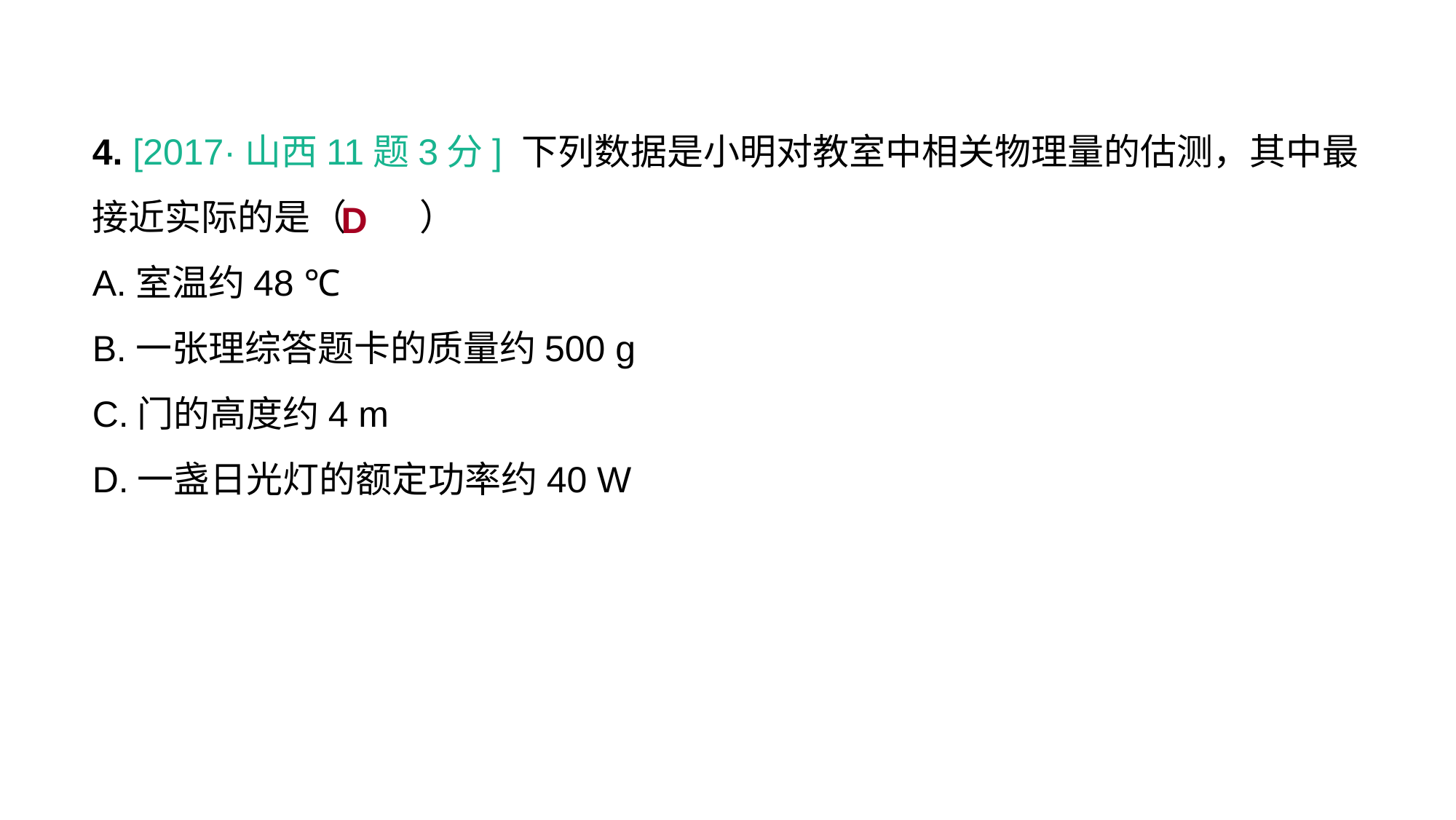

4. [2017·山西11题3分] 下列数据是小明对教室中相关物理量的估测，其中最接近实际的是（　　）
A.室温约48 ℃
B.一张理综答题卡的质量约500 g
C.门的高度约4 m
D.一盏日光灯的额定功率约40 W
D
真题回顾 把握考向